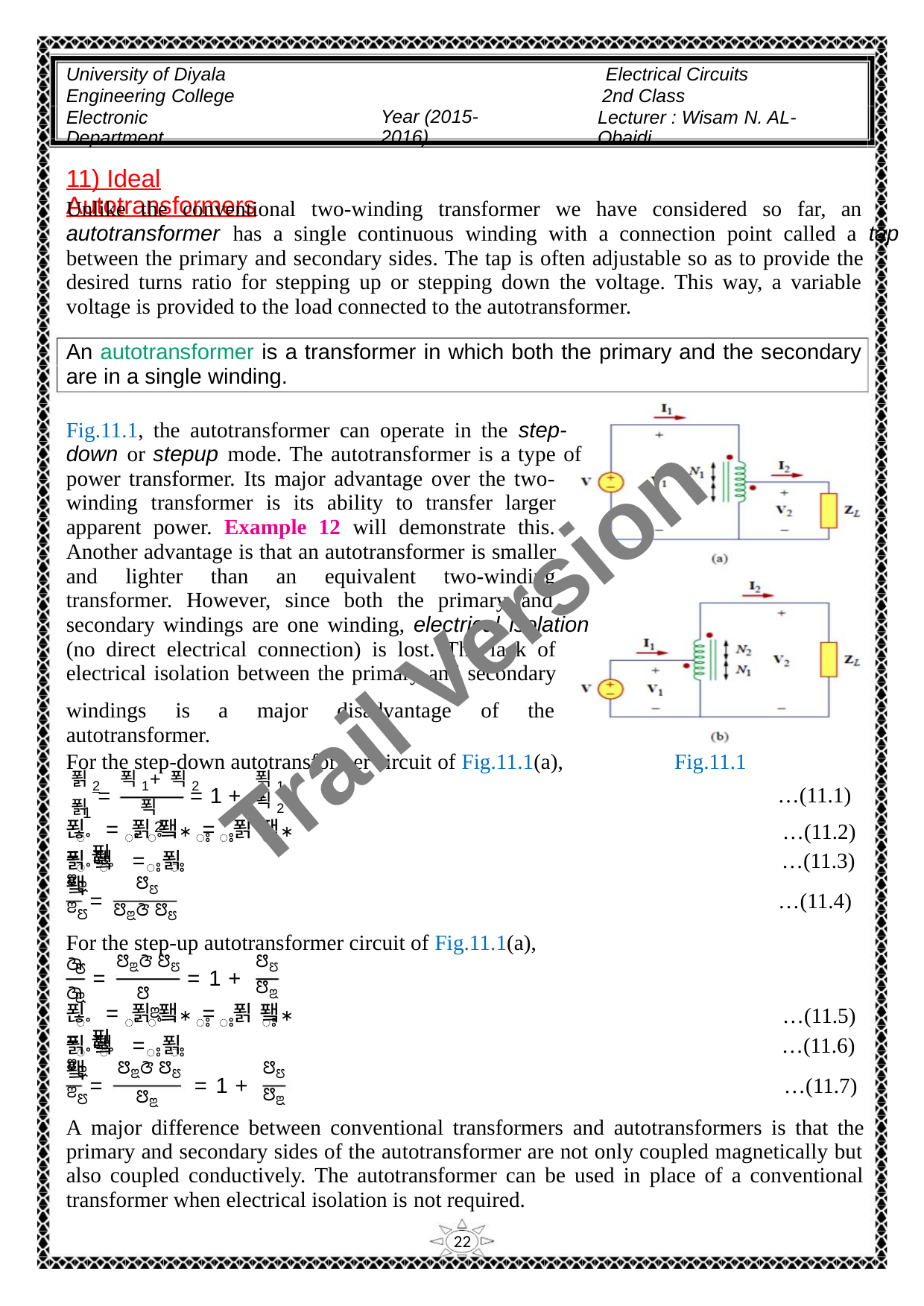

University of Diyala
Engineering College
Electronic Department
Electrical Circuits
2nd Class
Lecturer : Wisam N. AL-Obaidi
Year (2015-2016)
11) Ideal Autotransformers
Unlike the conventional two-winding transformer we have considered so far, an
autotransformer has a single continuous winding with a connection point called a tap
between the primary and secondary sides. The tap is often adjustable so as to provide the
desired turns ratio for stepping up or stepping down the voltage. This way, a variable
voltage is provided to the load connected to the autotransformer.
An autotransformer is a transformer in which both the primary and the secondary
are in a single winding.
Fig.11.1, the autotransformer can operate in the step-
down or stepup mode. The autotransformer is a type of
power transformer. Its major advantage over the two-
winding transformer is its ability to transfer larger
apparent power. Example 12 will demonstrate this.
Another advantage is that an autotransformer is smaller
and lighter than an equivalent two-winding
transformer. However, since both the primary and
secondary windings are one winding, electrical isolation
(no direct electrical connection) is lost. The lack of
electrical isolation between the primary and secondary
Trail Version
Trail Version
Trail Version
Trail Version
Trail Version
Trail Version
Trail Version
Trail Version
Trail Version
Trail Version
Trail Version
Trail Version
Trail Version
windings is
a
major disadvantage of the
autotransformer.
For the step-down autotransformer circuit of Fig.11.1(a),
Fig.11.1
푉2
푁1+ 푁2
푁1
푁2
=
= 1 +
…(11.1)
푉
푁
2
1
푆 = 푉 퐼∗ = 푉 퐼∗ = 푆
…(11.2)
…(11.3)
ꢀ
ꢀ ꢀ
ꢁ ꢁ
ꢁ
푉 퐼 = 푉 퐼
ꢀ ꢀ
ꢂꢃ
ꢁ ꢁ
ꢅꢄ
ꢅꢃꢆ ꢅꢄ
=
…(11.4)
ꢂꢄ
For the step-up autotransformer circuit of Fig.11.1(a),
ꢇ
ꢅꢃꢆ ꢅꢄ
ꢅꢄ
ꢅꢃ
ꢄ
=
= 1 +
ꢇ
ꢅ
ꢃ
ꢃ
푆 = 푉 퐼∗ = 푉 퐼∗ = 푆
…(11.5)
…(11.6)
ꢀ
ꢀ ꢀ
ꢁ ꢁ
ꢁ
푉 퐼 = 푉 퐼
ꢀ ꢀ
ꢂꢃ
ꢁ ꢁ
ꢅꢃꢆ ꢅꢄ
ꢅꢄ
ꢅꢃ
=
= 1 +
…(11.7)
ꢂꢄ
ꢅꢃ
A major difference between conventional transformers and autotransformers is that the
primary and secondary sides of the autotransformer are not only coupled magnetically but
also coupled conductively. The autotransformer can be used in place of a conventional
transformer when electrical isolation is not required.
22